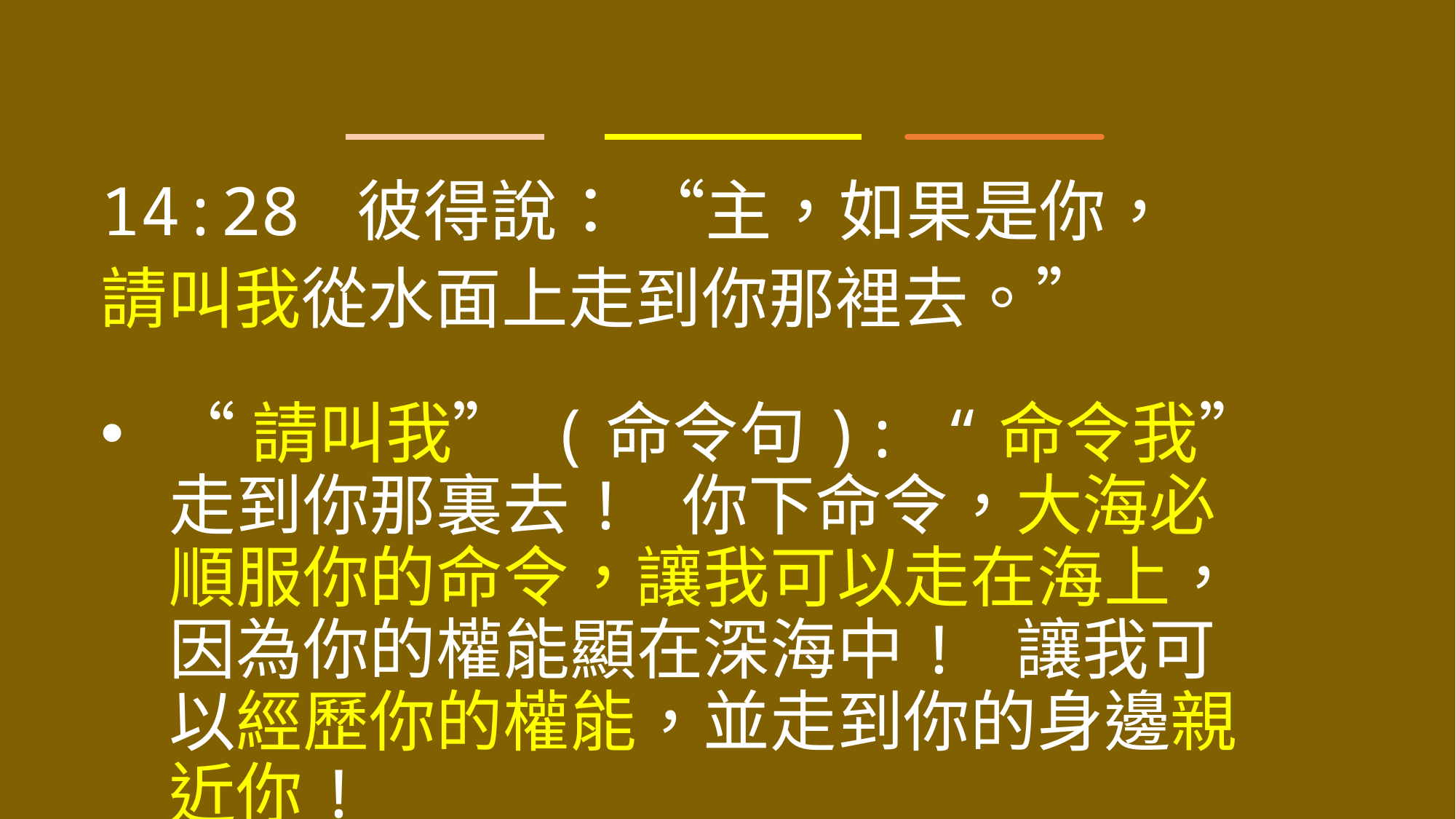

14:28 彼得說： “主，如果是你，
請叫我從水面上走到你那裡去。”

“請叫我” (命令句): “命令我” 走到你那裏去! 你下命令，大海必順服你的命令，讓我可以走在海上，因為你的權能顯在深海中! 讓我可以經歷你的權能，並走到你的身邊親近你!